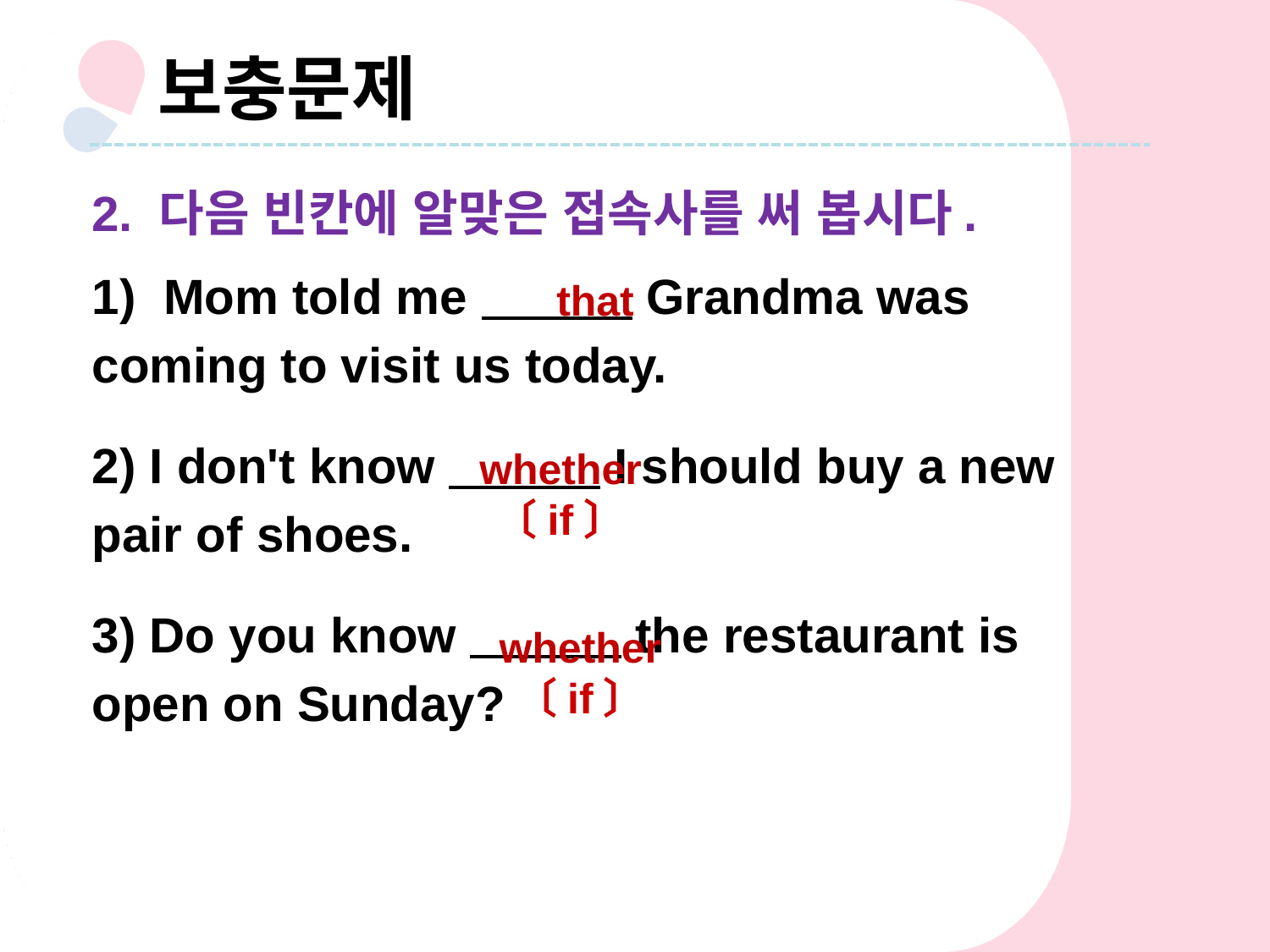

보충문제
2. 다음 빈칸에 알맞은 접속사를 써 봅시다.
that
Mom told me             Grandma was
coming to visit us today.

2) I don't know             I should buy a new
pair of shoes.

3) Do you know             the restaurant is
open on Sunday?
whether
〔if〕
whether
〔if〕